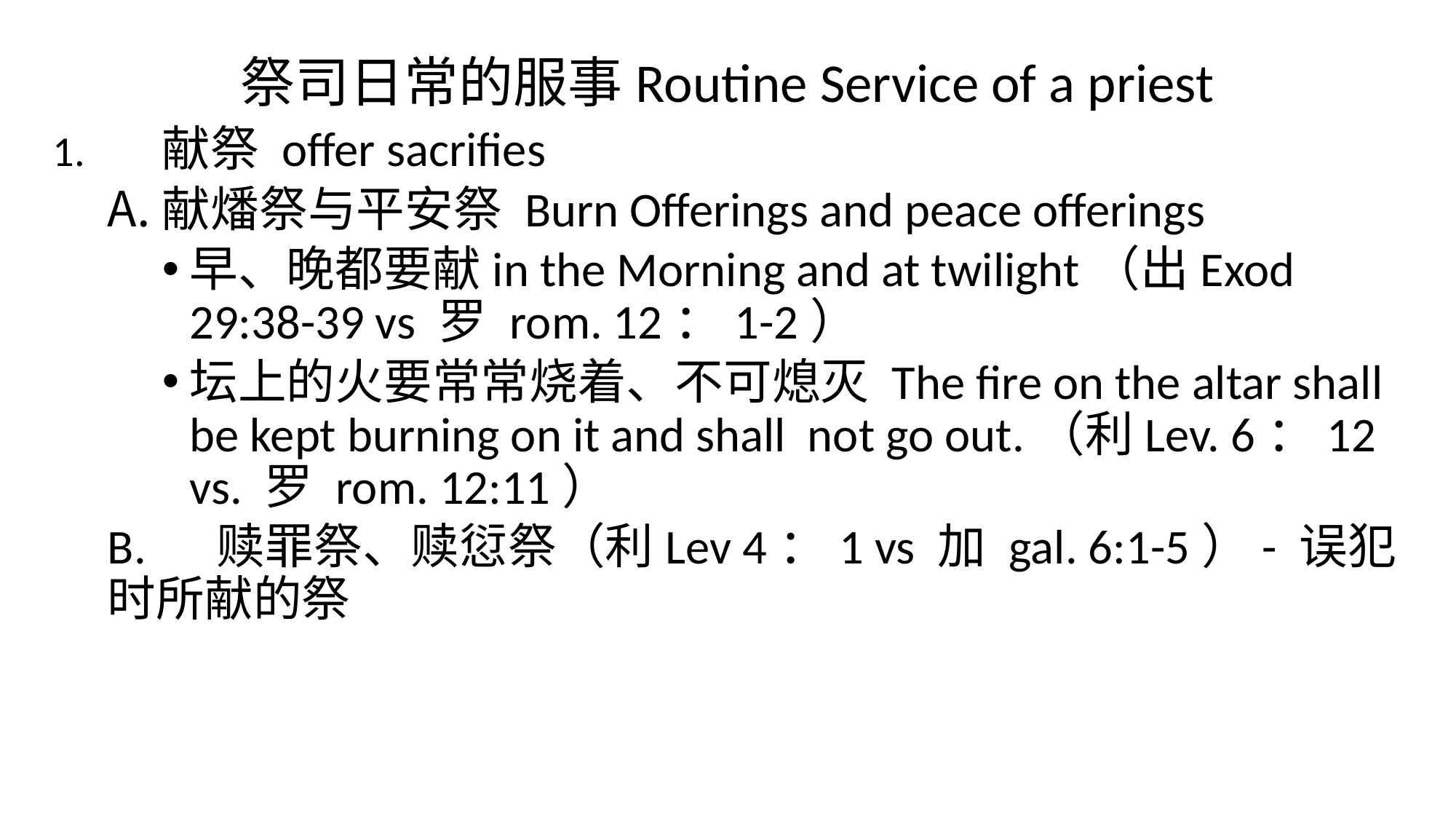

# 祭司日常的服事Routine Service of a priest
1.	献祭 offer sacrifies
献燔祭与平安祭 Burn Offerings and peace offerings
早、晚都要献in the Morning and at twilight（出Exod 29:38-39 vs 罗 rom. 12：1-2）
坛上的火要常常烧着、不可熄灭 The fire on the altar shall be kept burning on it and shall  not go out.（利Lev. 6：12  vs. 罗 rom. 12:11）
B.	赎罪祭、赎愆祭（利Lev 4：1 vs 加 gal. 6:1-5）- 误犯时所献的祭